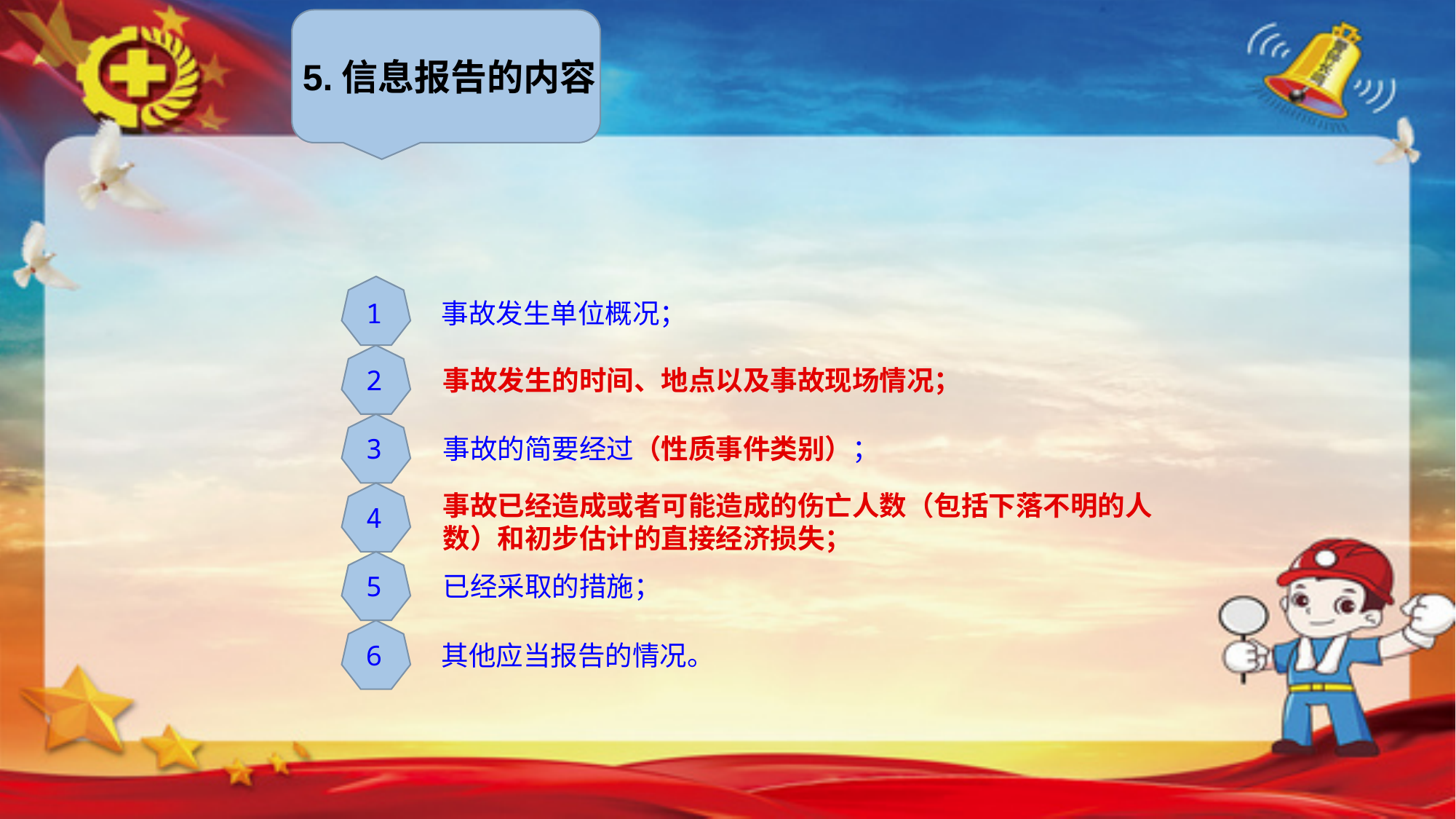

5.信息报告的内容

1
事故发生单位概况；

2
事故发生的时间、地点以及事故现场情况；

3
事故的简要经过（性质事件类别）；

事故已经造成或者可能造成的伤亡人数（包括下落不明的人数）和初步估计的直接经济损失；
4

5
已经采取的措施；

6
其他应当报告的情况。